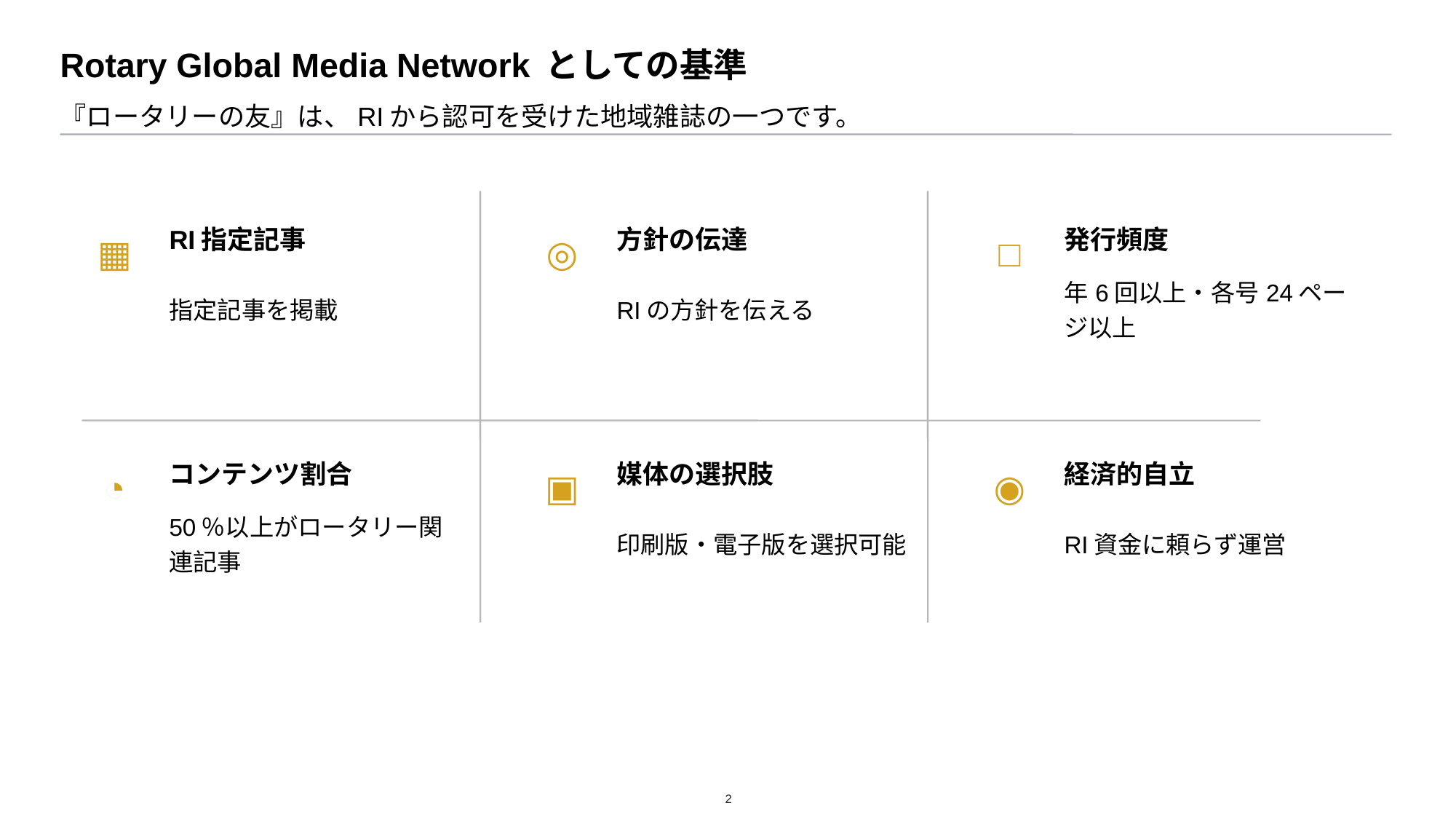

Rotary Global Media Network としての基準
『ロータリーの友』は、RIから認可を受けた地域雑誌の一つです。

RI指定記事
方針の伝達
発行頻度
▦
◎
□
指定記事を掲載
RIの方針を伝える
年6回以上・各号24ページ以上

コンテンツ割合
媒体の選択肢
経済的自立
◔
▣
◉
50％以上がロータリー関連記事
印刷版・電子版を選択可能
RI資金に頼らず運営

2